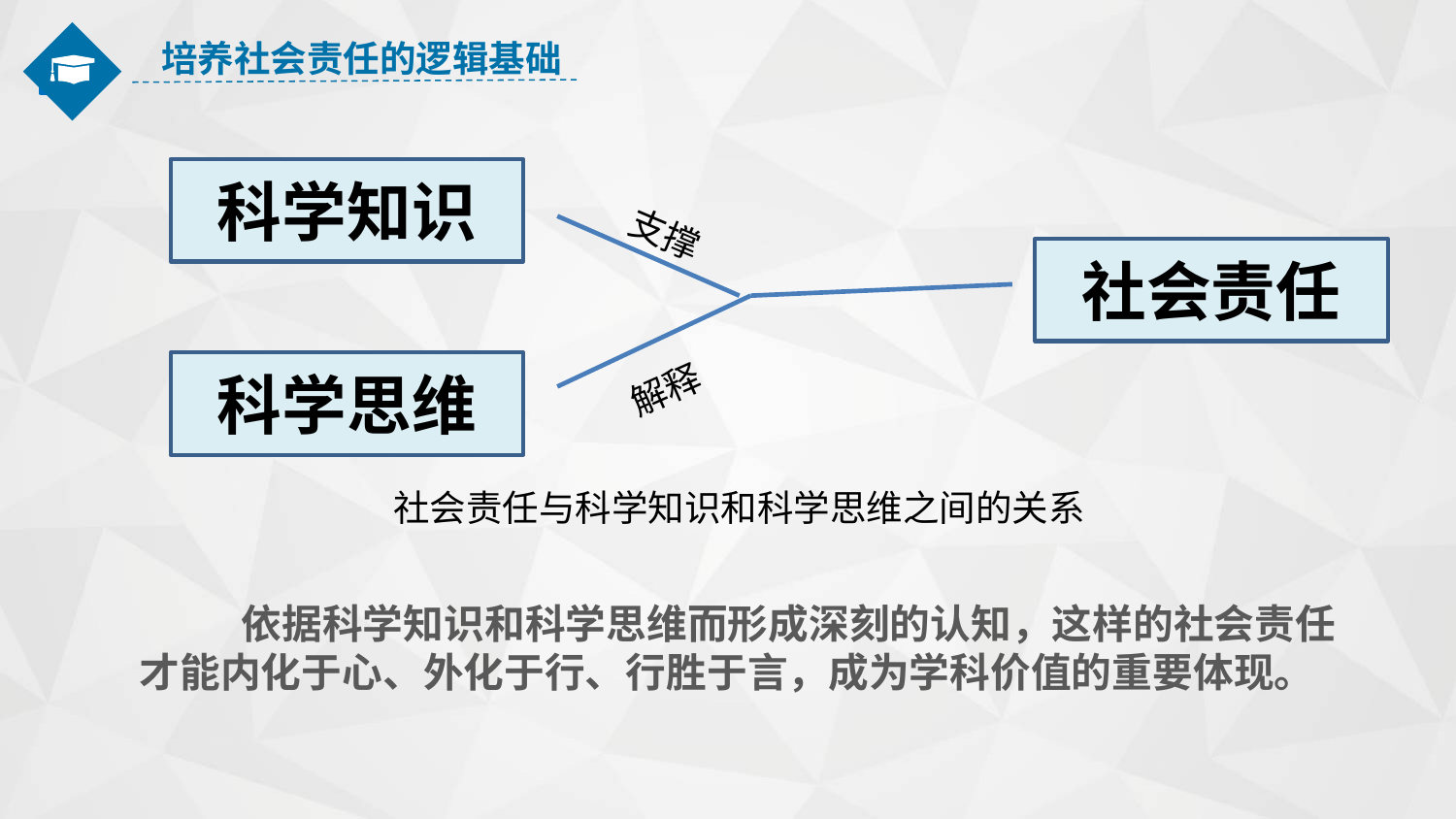

培养社会责任的逻辑基础

科学知识
支撑
社会责任
科学思维
解释
社会责任与科学知识和科学思维之间的关系
          依据科学知识和科学思维而形成深刻的认知，这样的社会责任才能内化于心、外化于行、行胜于言，成为学科价值的重要体现。